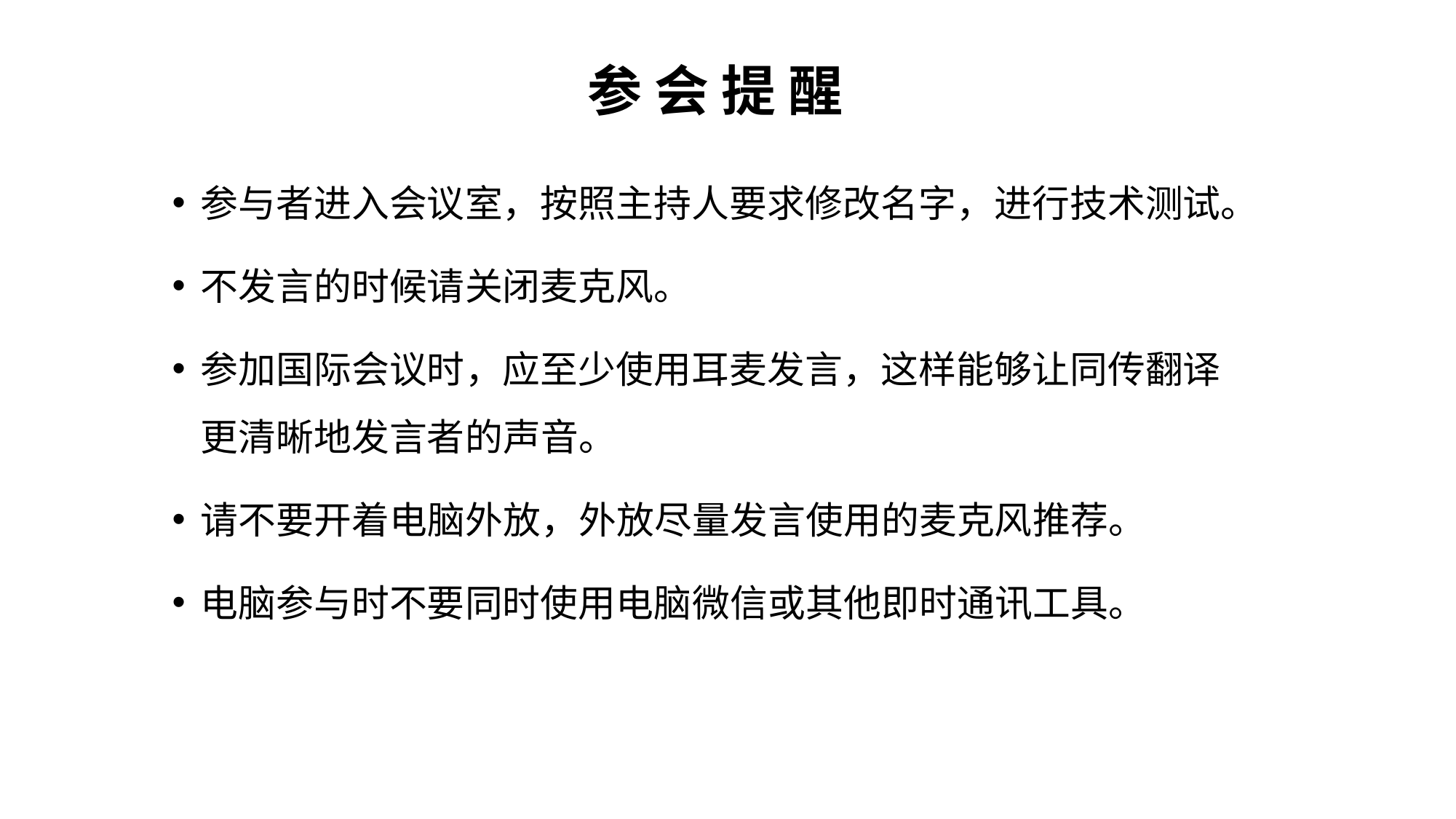

# 参 会 提 醒
参与者进入会议室，按照主持人要求修改名字，进行技术测试。
不发言的时候请关闭麦克风。
参加国际会议时，应至少使用耳麦发言，这样能够让同传翻译更清晰地发言者的声音。
请不要开着电脑外放，外放尽量发言使用的麦克风推荐。
电脑参与时不要同时使用电脑微信或其他即时通讯工具。